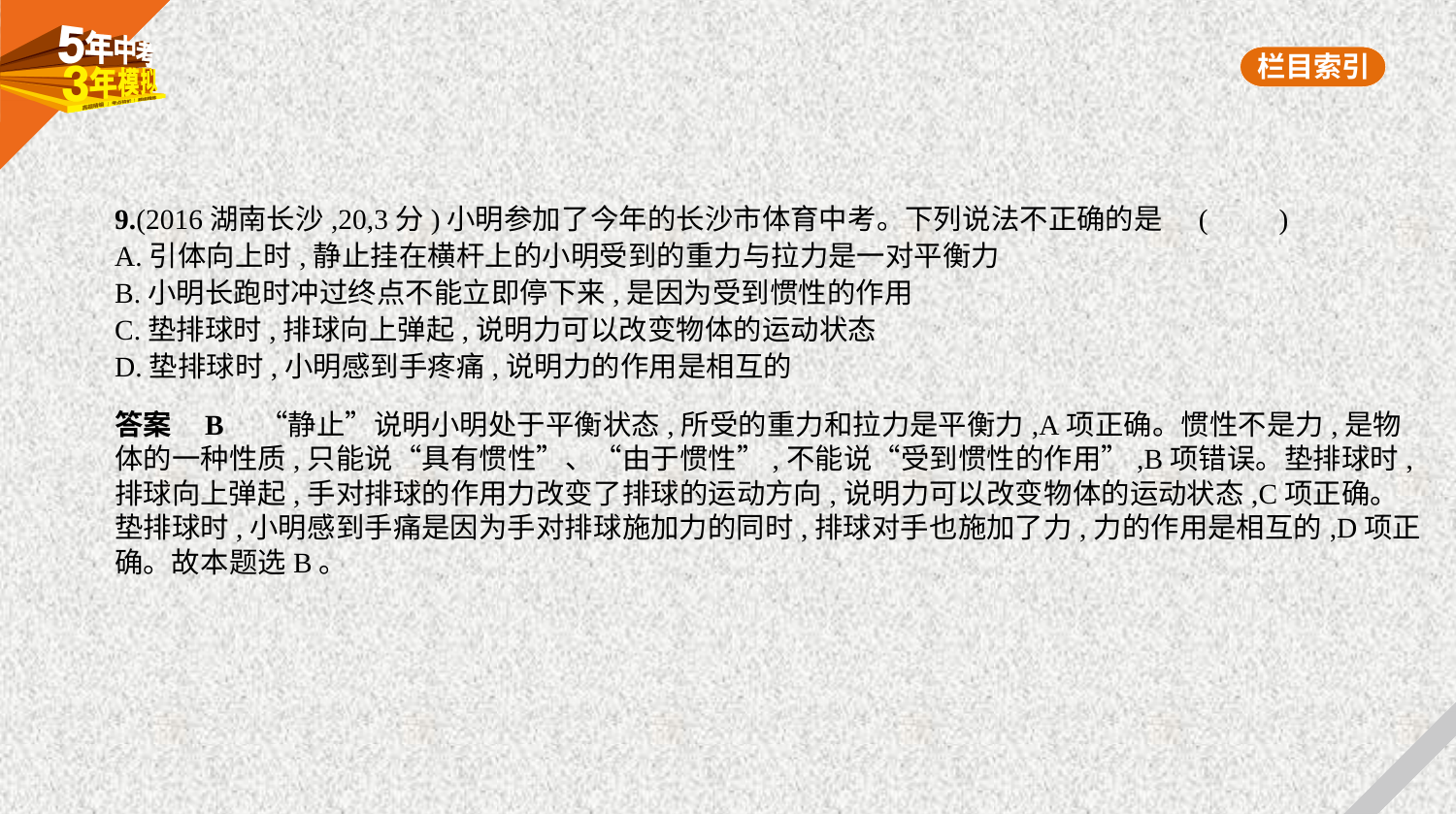

9.(2016湖南长沙,20,3分)小明参加了今年的长沙市体育中考。下列说法不正确的是 (　　)
A.引体向上时,静止挂在横杆上的小明受到的重力与拉力是一对平衡力
B.小明长跑时冲过终点不能立即停下来,是因为受到惯性的作用
C.垫排球时,排球向上弹起,说明力可以改变物体的运动状态
D.垫排球时,小明感到手疼痛,说明力的作用是相互的
答案    B　“静止”说明小明处于平衡状态,所受的重力和拉力是平衡力,A项正确。惯性不是力,是物
体的一种性质,只能说“具有惯性”、“由于惯性”,不能说“受到惯性的作用”,B项错误。垫排球时,
排球向上弹起,手对排球的作用力改变了排球的运动方向,说明力可以改变物体的运动状态,C项正确。
垫排球时,小明感到手痛是因为手对排球施加力的同时,排球对手也施加了力,力的作用是相互的,D项正
确。故本题选B。